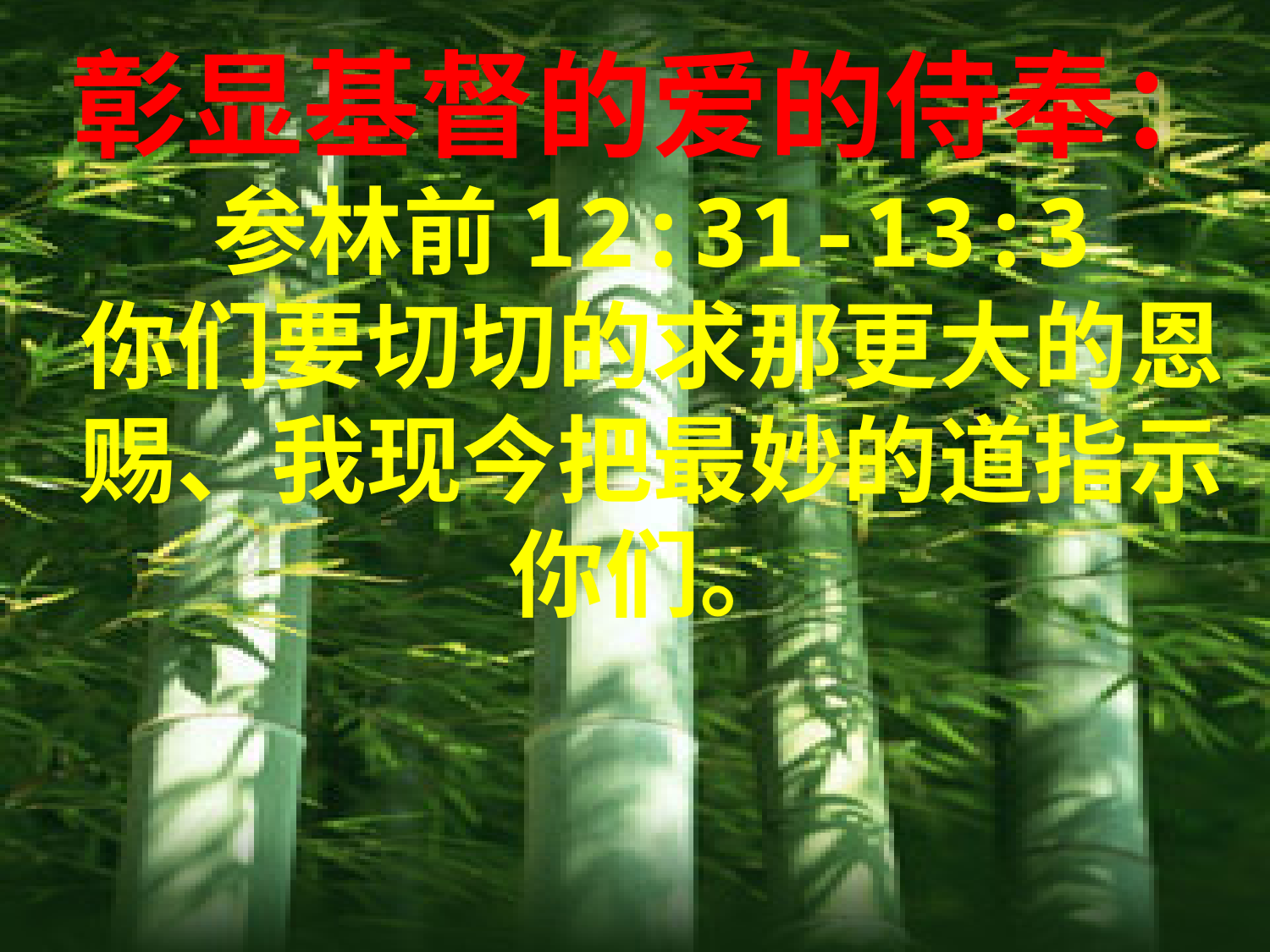

彰显基督的爱的侍奉：
参林前12:31-13:3
你们要切切的求那更大的恩赐、我现今把最妙的道指示你们。